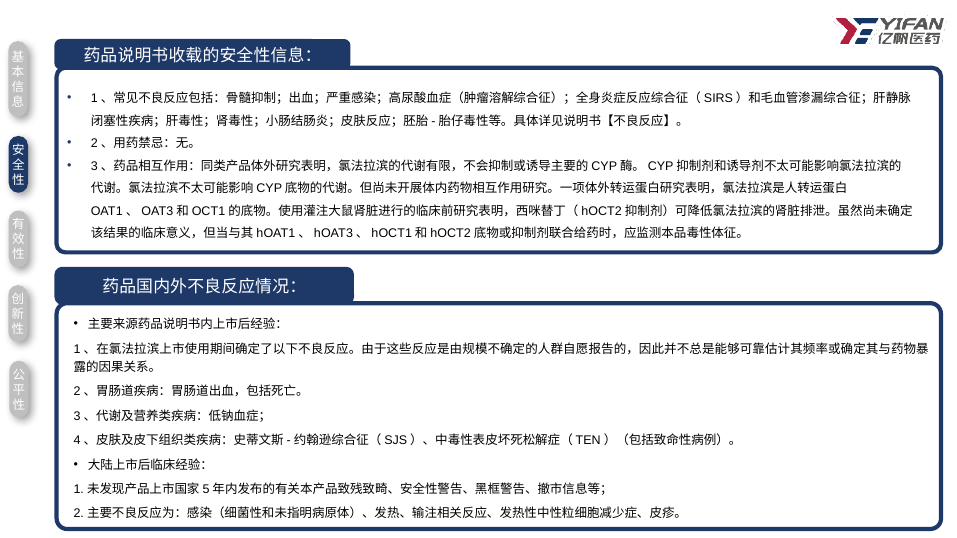

基本信息
药品说明书收载的安全性信息：

1、常见不良反应包括：骨髓抑制；出血；严重感染；高尿酸血症（肿瘤溶解综合征）；全身炎症反应综合征（SIRS）和毛血管渗漏综合征；肝静脉闭塞性疾病；肝毒性；肾毒性；小肠结肠炎；皮肤反应；胚胎-胎仔毒性等。具体详见说明书【不良反应】。
2、用药禁忌：无。
3、药品相互作用：同类产品体外研究表明，氯法拉滨的代谢有限，不会抑制或诱导主要的CYP酶。CYP抑制剂和诱导剂不太可能影响氯法拉滨的代谢。氯法拉滨不太可能影响CYP底物的代谢。但尚未开展体内药物相互作用研究。一项体外转运蛋白研究表明，氯法拉滨是人转运蛋白OAT1、OAT3和OCT1的底物。使用灌注大鼠肾脏进行的临床前研究表明，西咪替丁（hOCT2抑制剂）可降低氯法拉滨的肾脏排泄。虽然尚未确定该结果的临床意义，但当与其hOAT1、hOAT3、hOCT1和hOCT2底物或抑制剂联合给药时，应监测本品毒性体征。
安全性
有效性
药品国内外不良反应情况：
创新性

主要来源药品说明书内上市后经验：
1、在氯法拉滨上市使用期间确定了以下不良反应。由于这些反应是由规模不确定的人群自愿报告的，因此并不总是能够可靠估计其频率或确定其与药物暴露的因果关系。
2、胃肠道疾病：胃肠道出血，包括死亡。
3、代谢及营养类疾病：低钠血症；
4、皮肤及皮下组织类疾病：史蒂文斯-约翰逊综合征（SJS）、中毒性表皮坏死松解症（TEN）（包括致命性病例）。
大陆上市后临床经验：
1.未发现产品上市国家5年内发布的有关本产品致残致畸、安全性警告、黑框警告、撤市信息等；
2.主要不良反应为：感染（细菌性和未指明病原体）、发热、输注相关反应、发热性中性粒细胞减少症、皮疹。
公平性